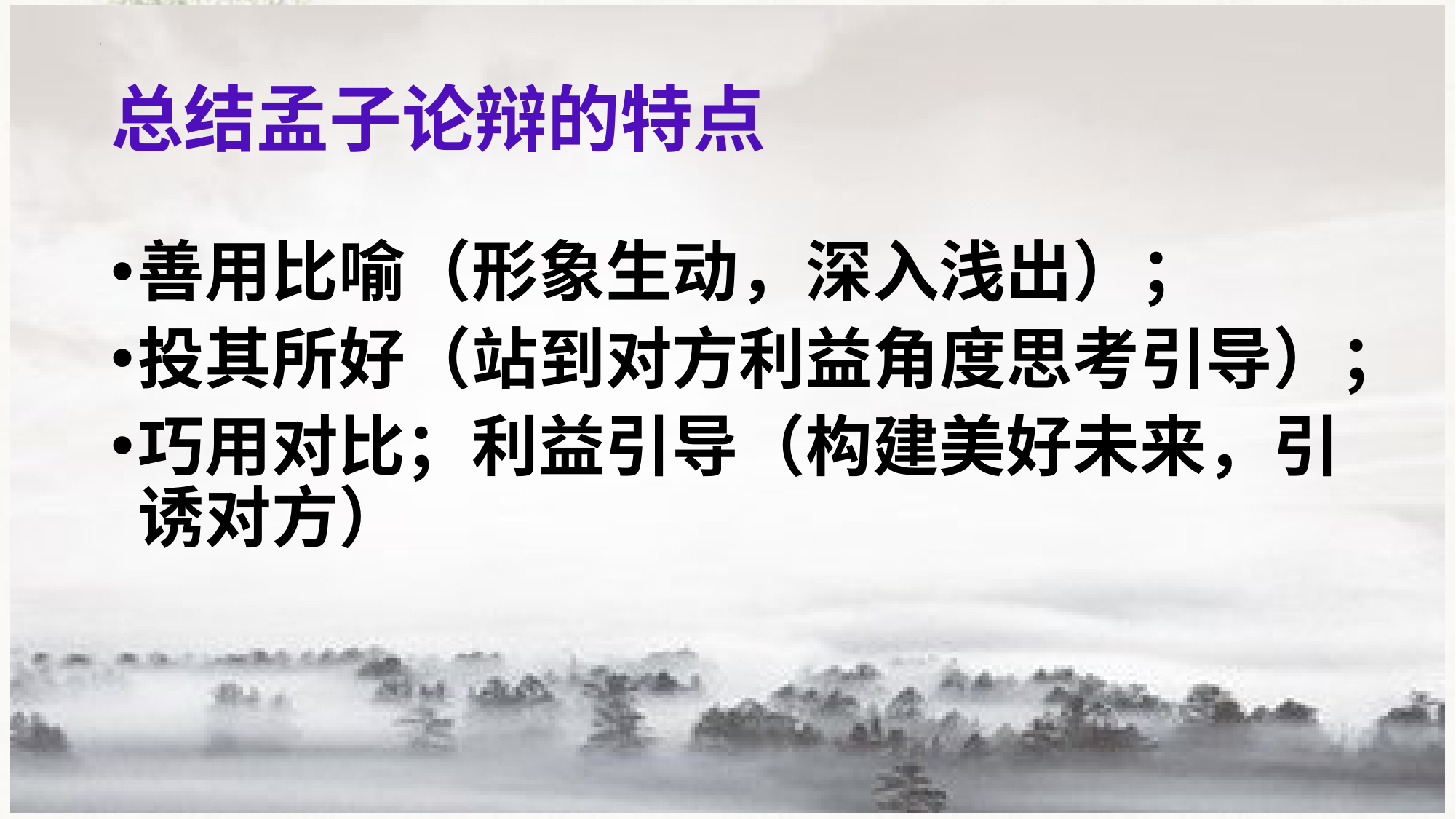

# 总结孟子论辩的特点
善用比喻（形象生动，深入浅出）；
投其所好（站到对方利益角度思考引导）；
巧用对比；利益引导（构建美好未来，引诱对方）